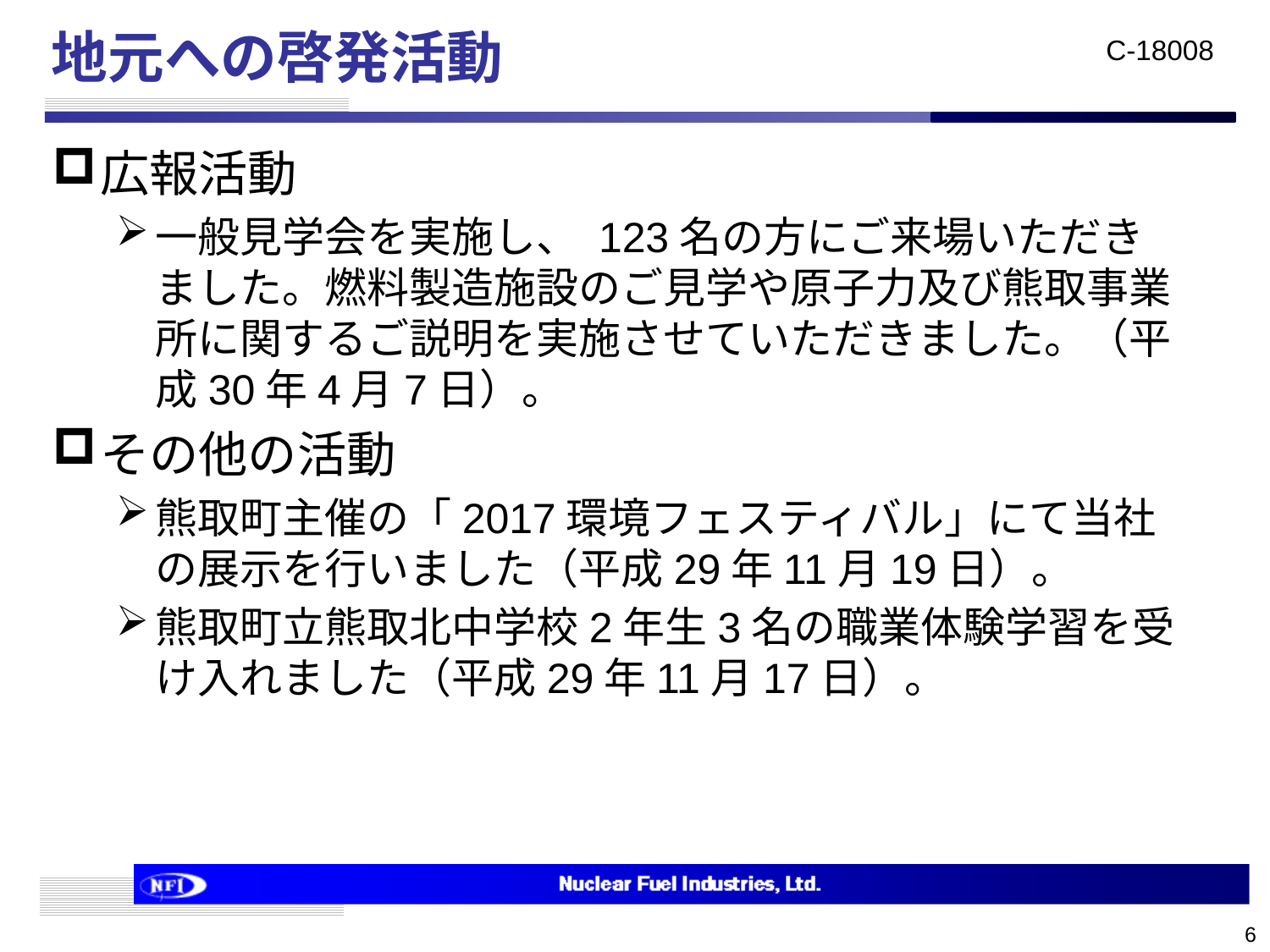

# 地元への啓発活動
広報活動
一般見学会を実施し、 123名の方にご来場いただきました。燃料製造施設のご見学や原子力及び熊取事業所に関するご説明を実施させていただきました。（平成30年4月7日）。
その他の活動
熊取町主催の「2017環境フェスティバル」にて当社の展示を行いました（平成29年11月19日）。
熊取町立熊取北中学校2年生3名の職業体験学習を受け入れました（平成29年11月17日）。
6